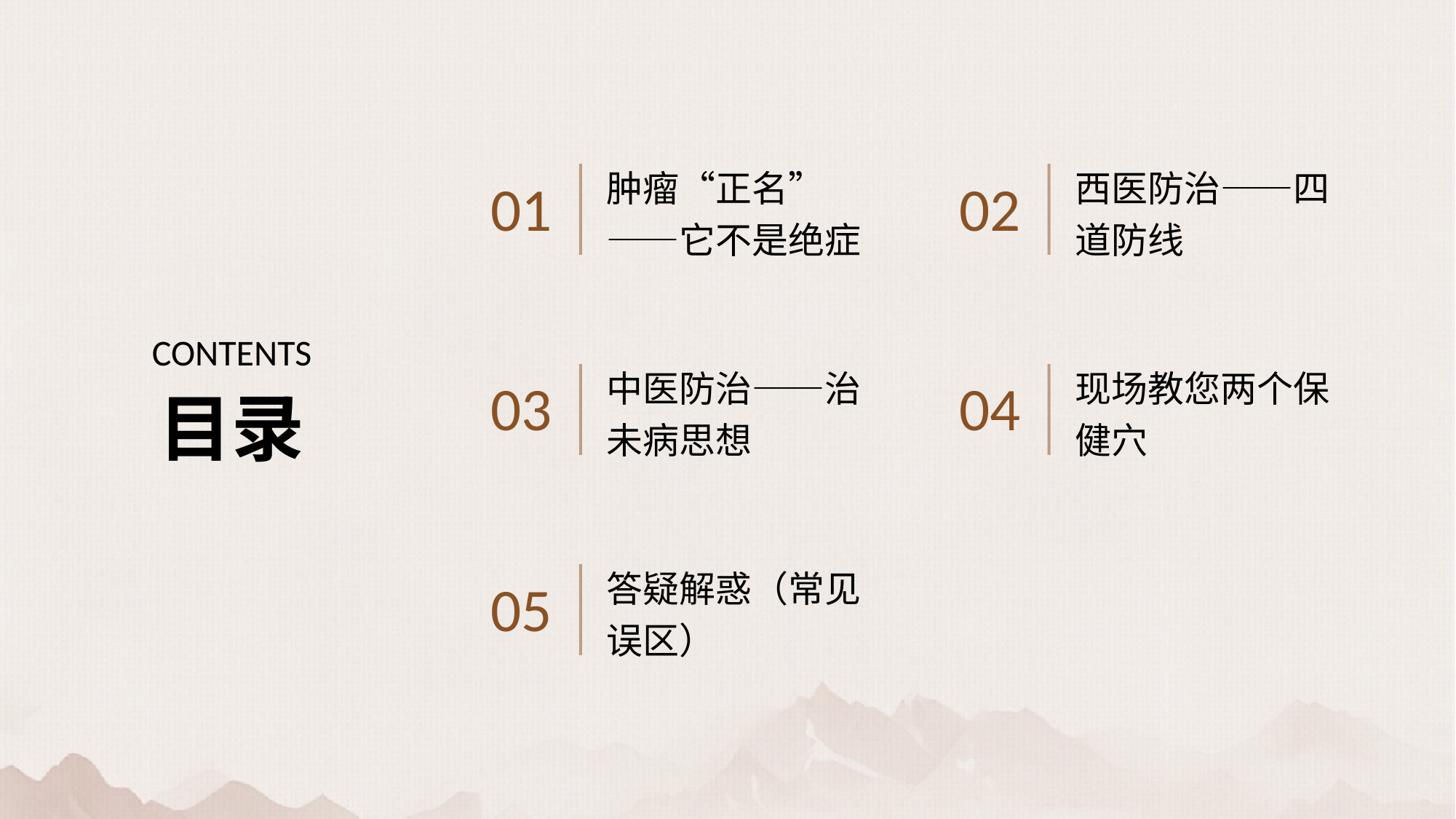

肿瘤“正名”——它不是绝症
西医防治——四道防线

01
02
CONTENTS
中医防治——治未病思想
现场教您两个保健穴

03
04
目录
答疑解惑（常见误区）

05